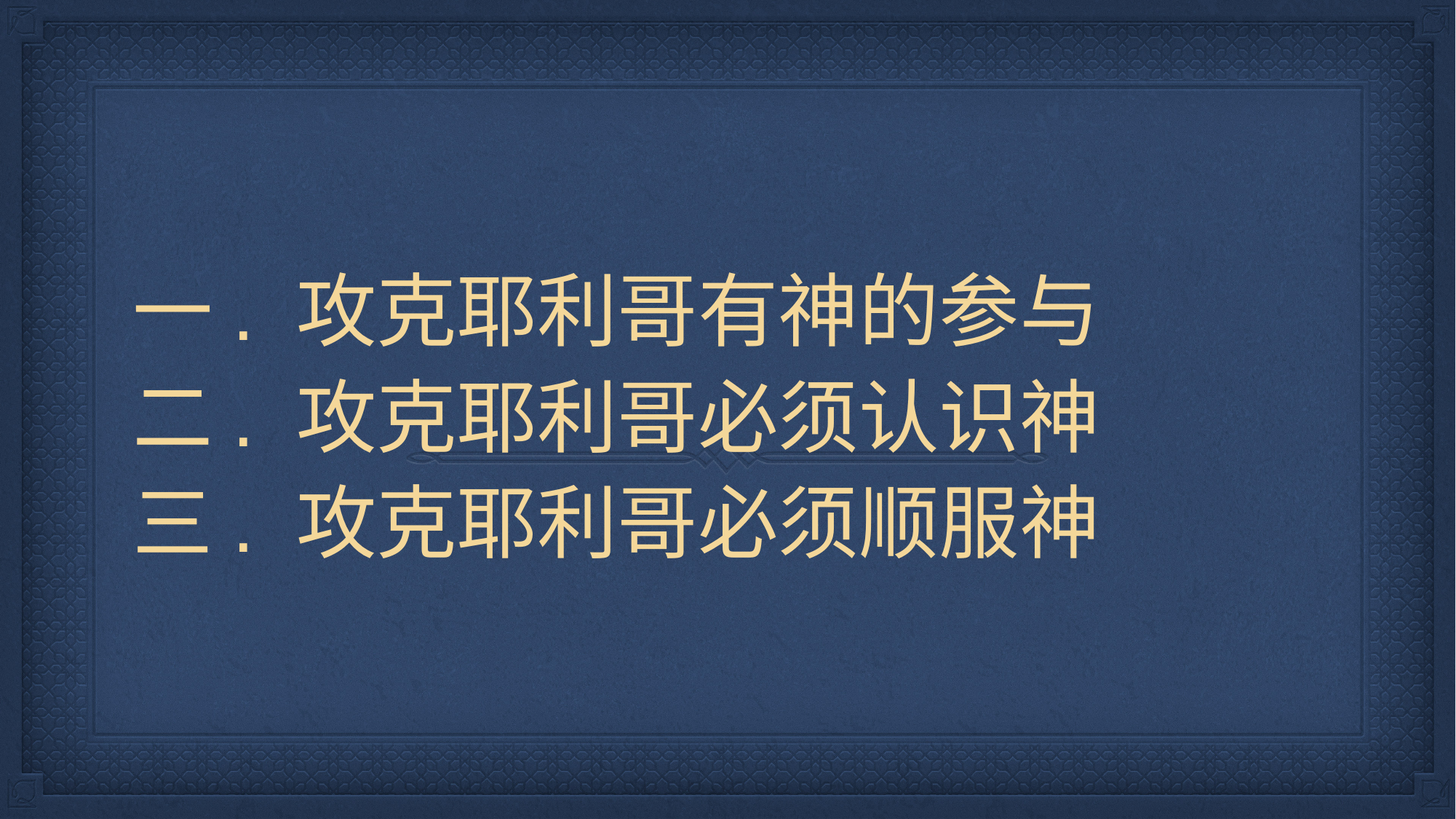

# 一. 攻克耶利哥有神的参与 二. 攻克耶利哥必须认识神 三. 攻克耶利哥必须顺服神